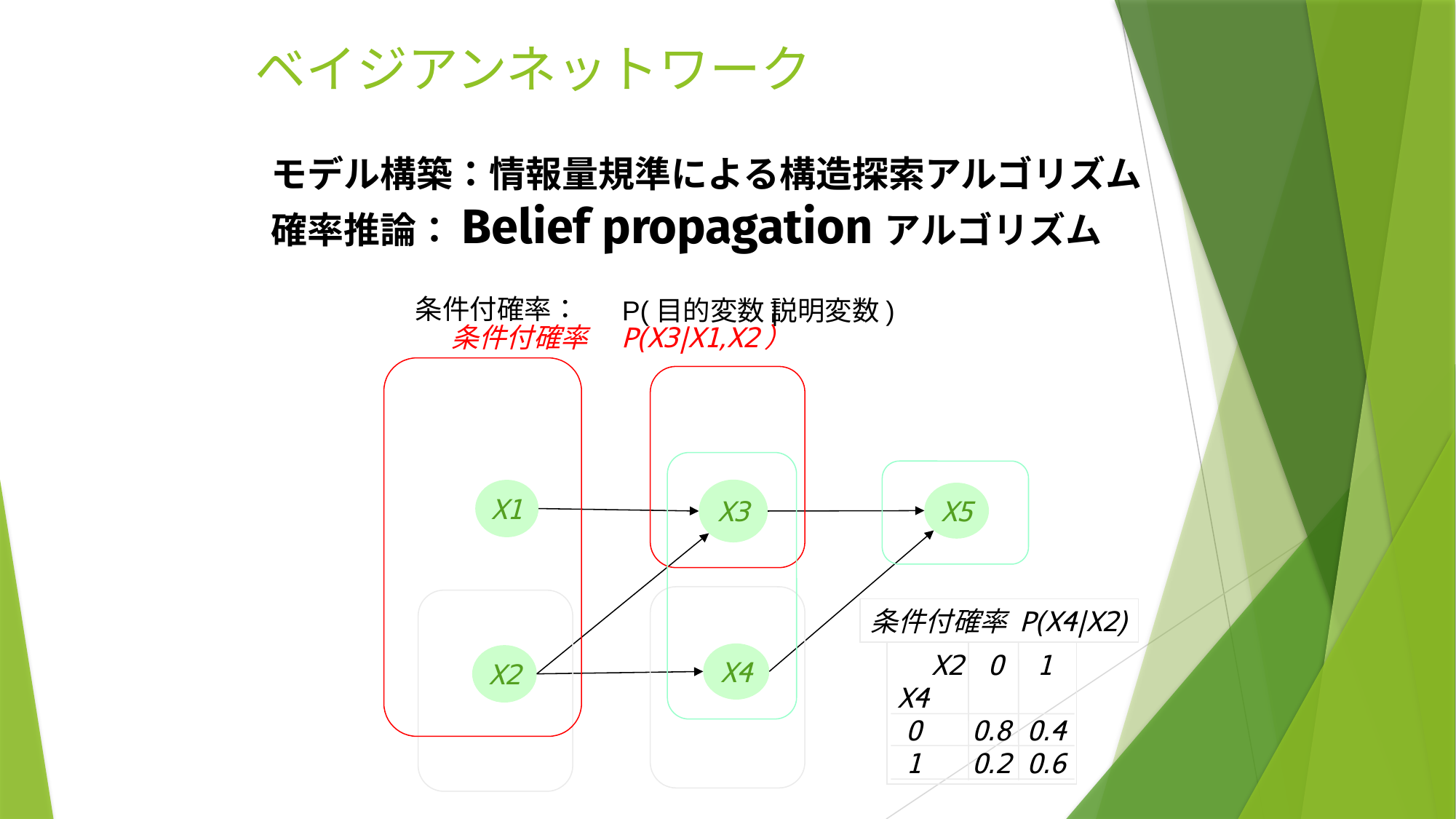

# ベイジアンネットワーク
モデル構築：情報量規準による構造探索アルゴリズム
確率推論：Belief propagationアルゴリズム
条件付確率：
P(目的変数|
説明変数)
条件付確率　P(X3|X1,X2）

X3
X1
X5

条件付確率 P(X4|X2)
    X2   0    1
X4
 0      0.8  0.4
 1      0.2  0.6

X4
X2